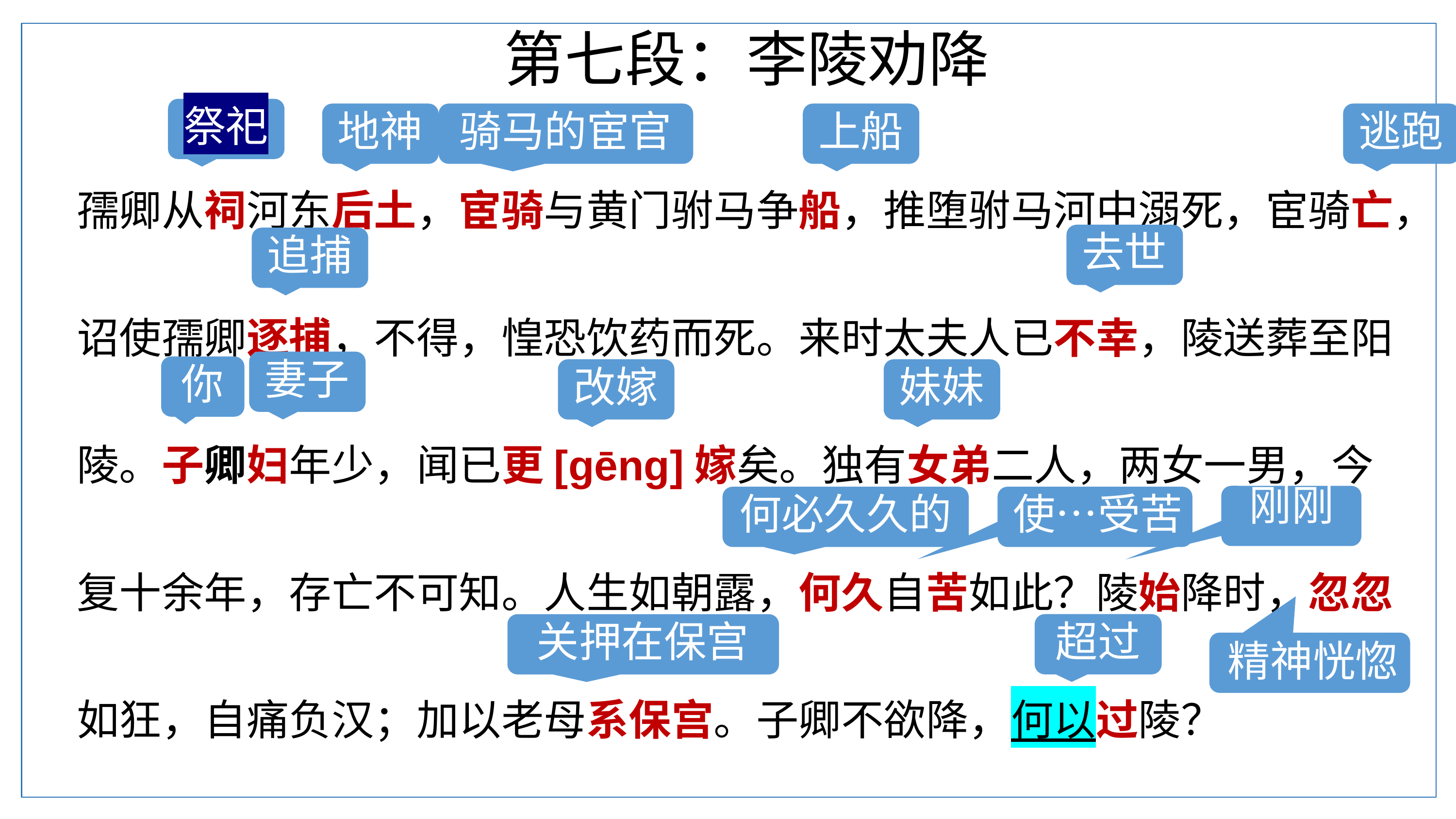

第七段：李陵劝降

祭祀

逃跑

地神

骑马的宦官

上船

孺卿从祠河东后土，宦骑与黄门驸马争船，推堕驸马河中溺死，宦骑亡，诏使孺卿逐捕，不得，惶恐饮药而死。来时太夫人已不幸，陵送葬至阳陵。子卿妇年少，闻已更[gēng]嫁矣。独有女弟二人，两女一男，今复十余年，存亡不可知。人生如朝露，何久自苦如此？陵始降时，忽忽如狂，自痛负汉；加以老母系保宫。子卿不欲降，何以过陵？
去世

追捕

妻子

你

改嫁

妹妹

刚刚

使…受苦

何必久久的

超过

关押在保宫

精神恍惚